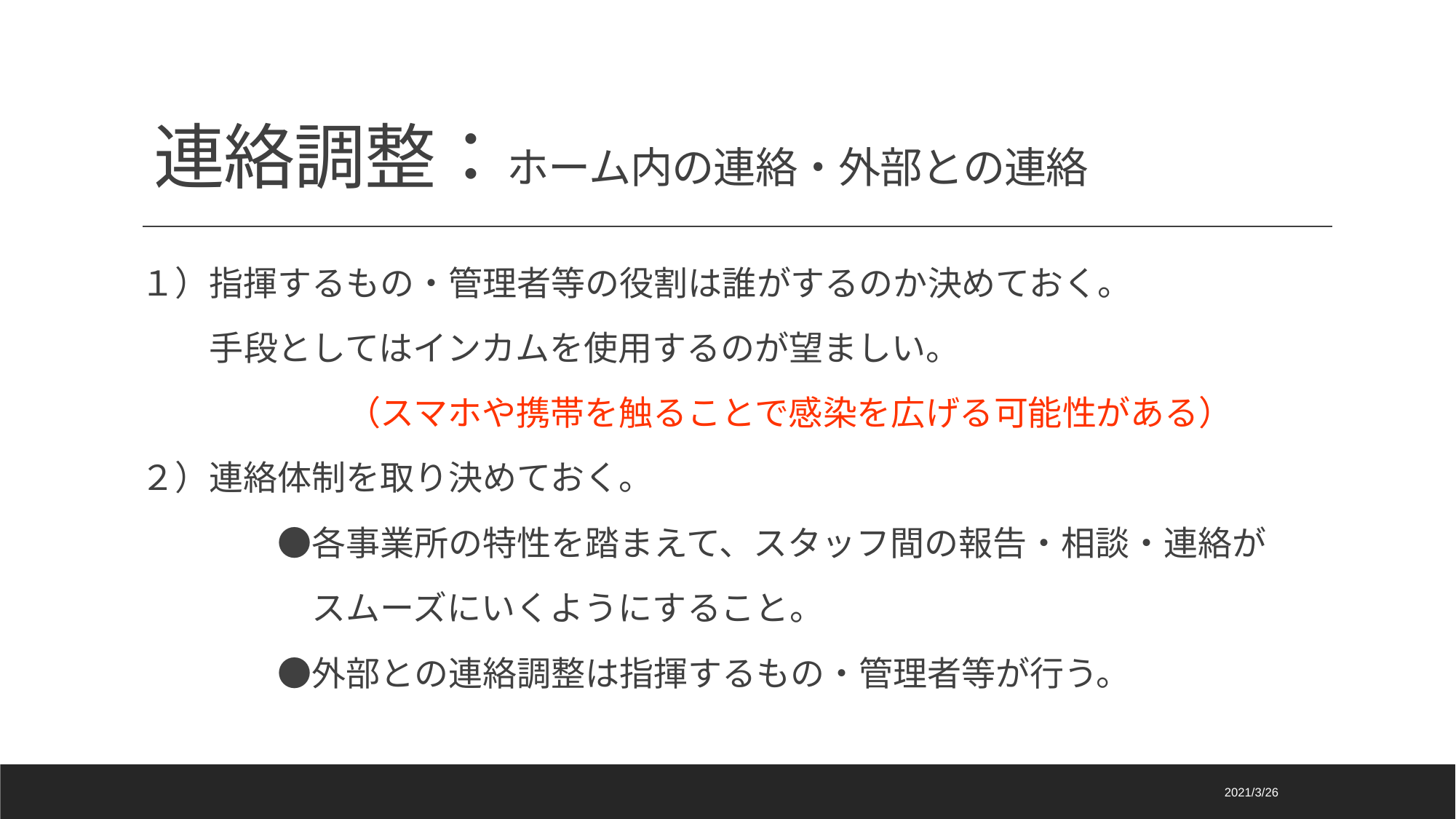

# 連絡調整：ホーム内の連絡・外部との連絡
１）指揮するもの・管理者等の役割は誰がするのか決めておく。
　　手段としてはインカムを使用するのが望ましい。
　　　　　　（スマホや携帯を触ることで感染を広げる可能性がある）
２）連絡体制を取り決めておく。
　　　　●各事業所の特性を踏まえて、スタッフ間の報告・相談・連絡が
　　　　　スムーズにいくようにすること。
　　　　●外部との連絡調整は指揮するもの・管理者等が行う。
2021/3/26